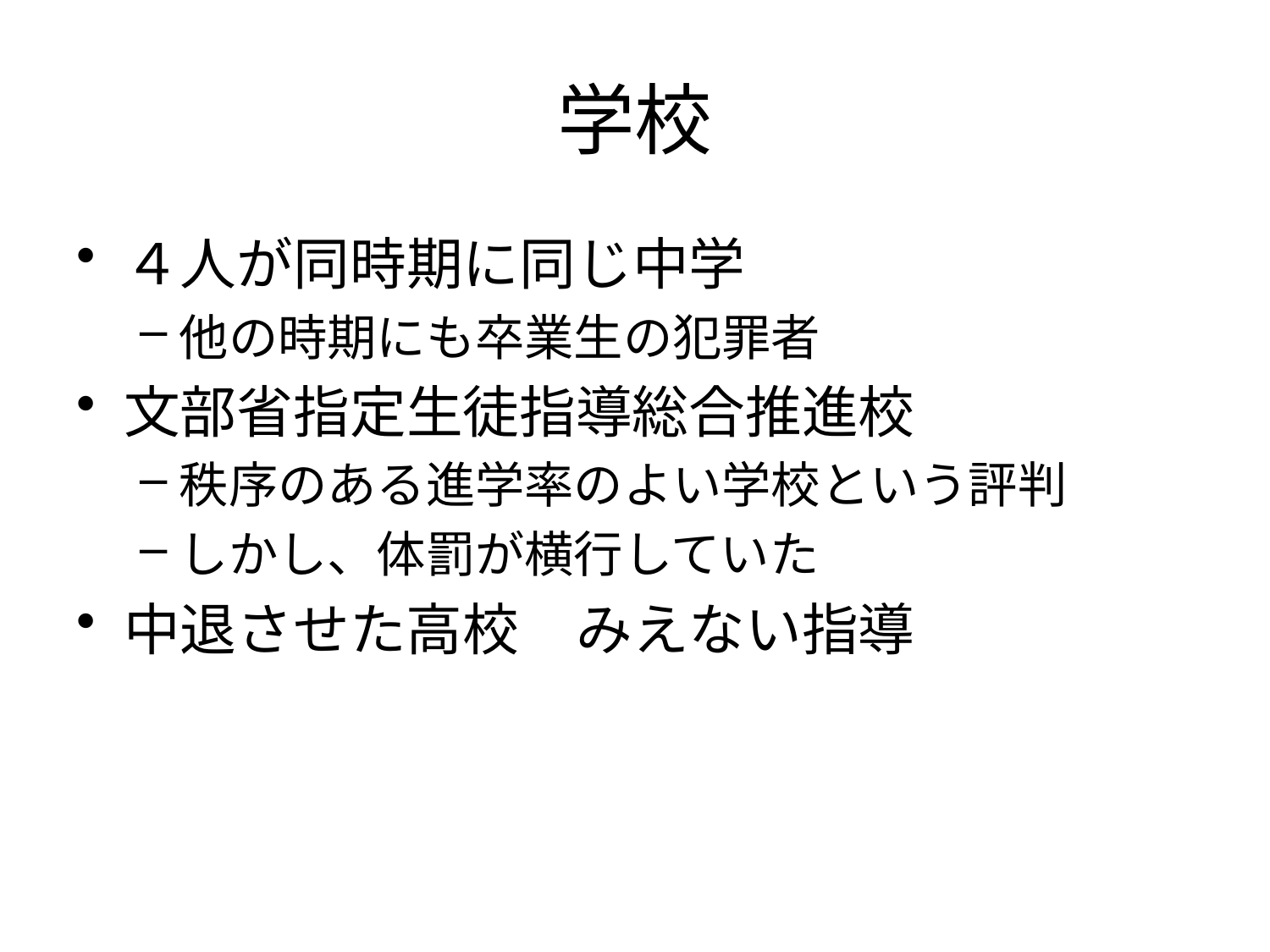

# 学校
４人が同時期に同じ中学
他の時期にも卒業生の犯罪者
文部省指定生徒指導総合推進校
秩序のある進学率のよい学校という評判
しかし、体罰が横行していた
中退させた高校　みえない指導